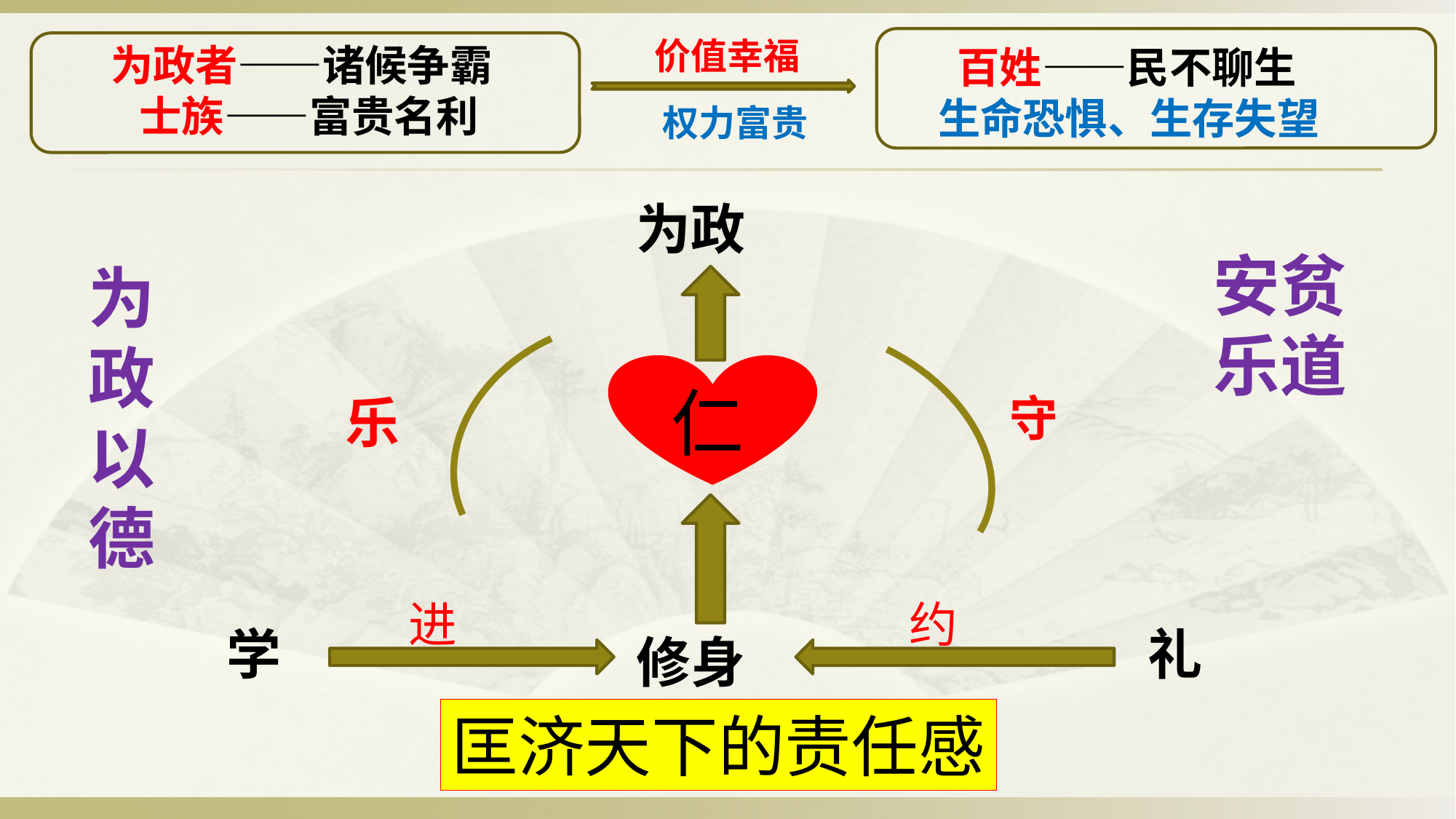

价值幸福

      为政者——诸候争霸
         士族——富贵名利

      百姓——民不聊生
    生命恐惧、生存失望

    权力富贵
为政
安贫乐道
为政以德

仁
守
乐

进
约
学
礼
修身

匡济天下的责任感